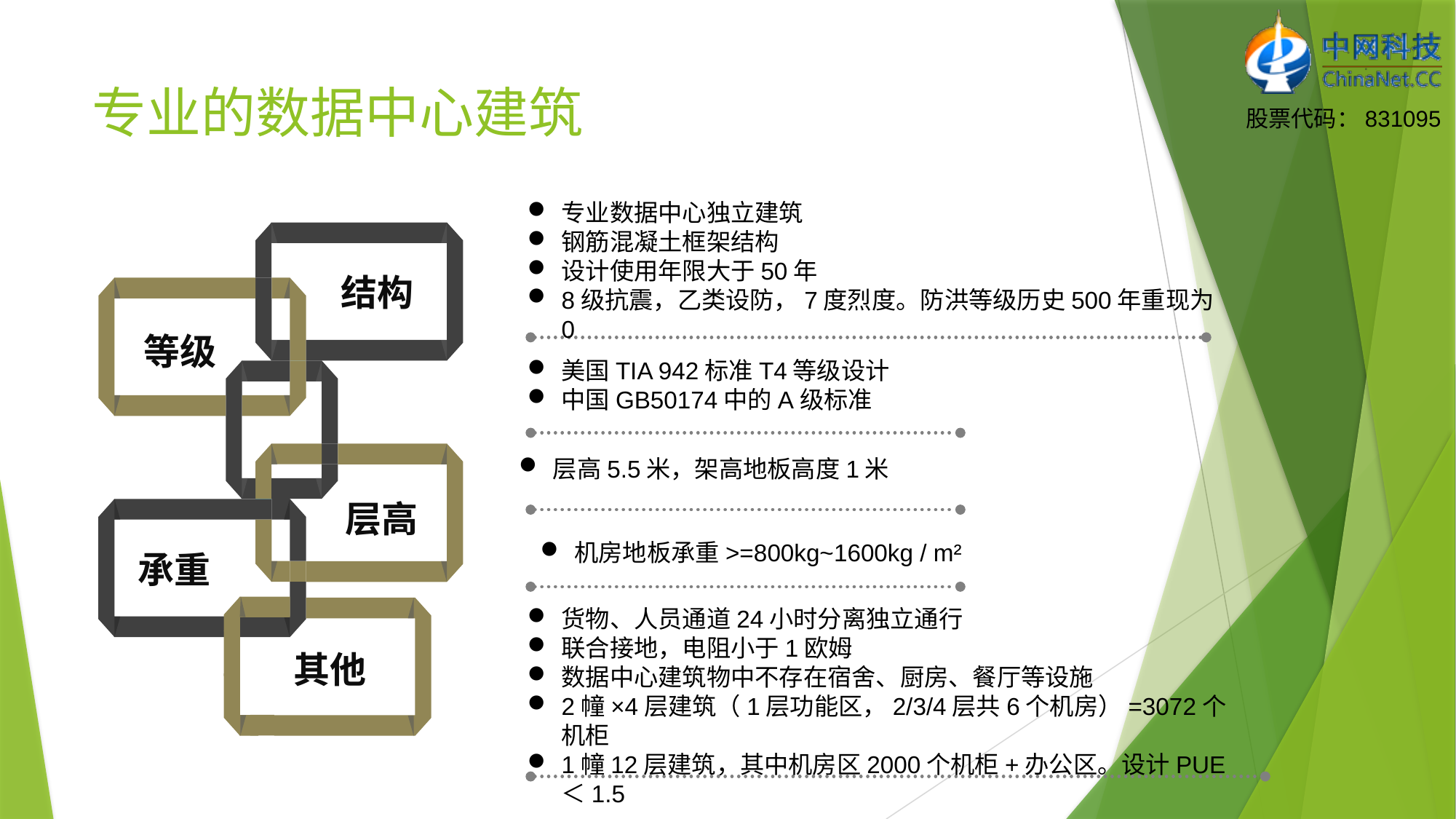

# 专业的数据中心建筑
专业数据中心独立建筑
钢筋混凝土框架结构
设计使用年限大于50年
8级抗震，乙类设防，7度烈度。防洪等级历史500年重现为0

结构

等级

层高

承重

其他

美国TIA 942标准T4等级设计
中国GB50174中的A级标准
层高5.5米，架高地板高度1米
机房地板承重>=800kg~1600kg / m²
货物、人员通道24小时分离独立通行
联合接地，电阻小于1欧姆
数据中心建筑物中不存在宿舍、厨房、餐厅等设施
2幢×4层建筑（1层功能区，2/3/4层共6个机房）=3072个机柜
1幢12层建筑，其中机房区2000个机柜+办公区。设计PUE＜1.5